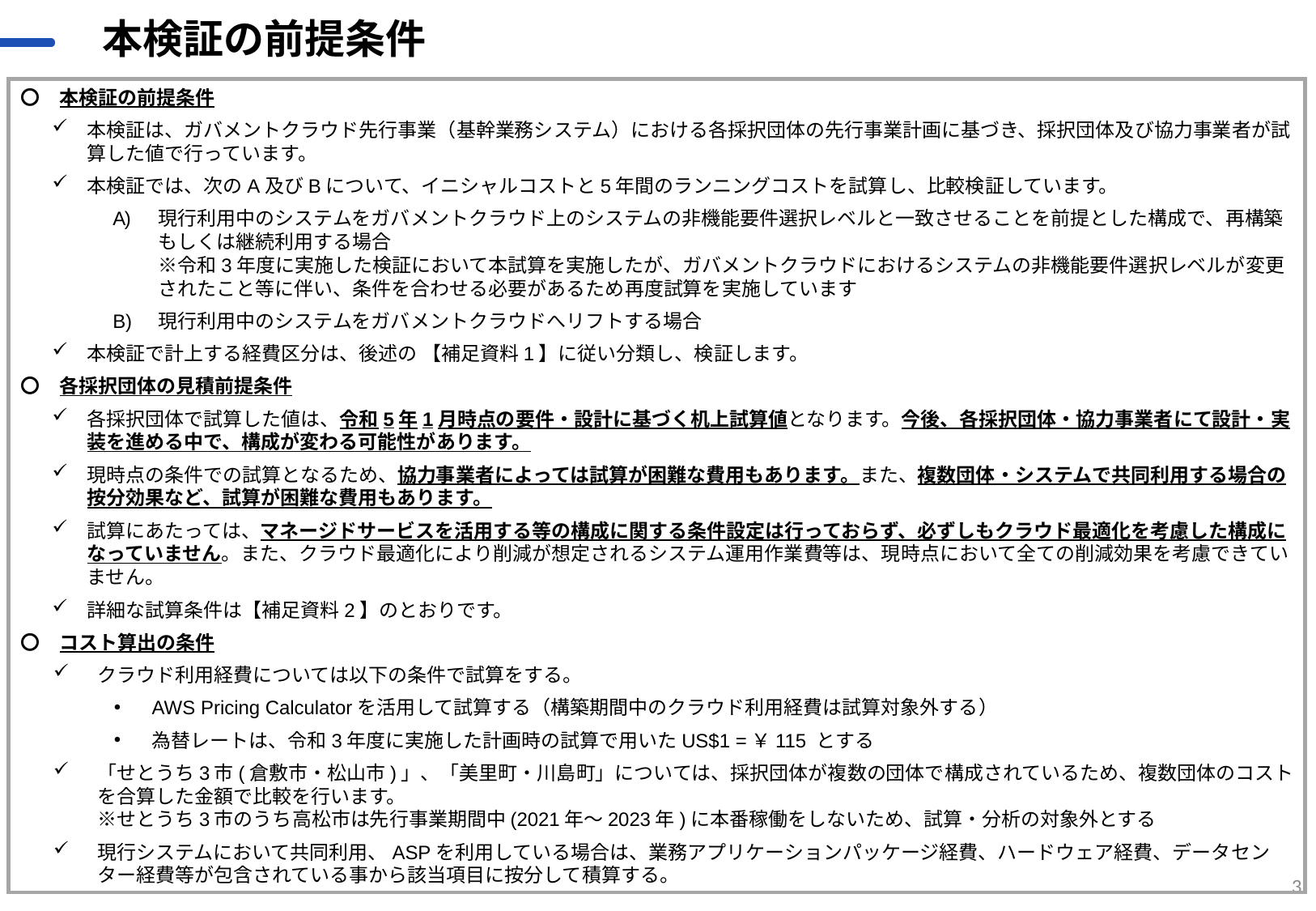

# 本検証の前提条件
〇　本検証の前提条件
本検証は、ガバメントクラウド先行事業（基幹業務システム）における各採択団体の先行事業計画に基づき、採択団体及び協力事業者が試算した値で行っています。
本検証では、次のA及びBについて、イニシャルコストと5年間のランニングコストを試算し、比較検証しています。
現行利用中のシステムをガバメントクラウド上のシステムの非機能要件選択レベルと一致させることを前提とした構成で、再構築もしくは継続利用する場合
※令和3年度に実施した検証において本試算を実施したが、ガバメントクラウドにおけるシステムの非機能要件選択レベルが変更されたこと等に伴い、条件を合わせる必要があるため再度試算を実施しています
現行利用中のシステムをガバメントクラウドへリフトする場合
本検証で計上する経費区分は、後述の 【補足資料1】に従い分類し、検証します。
〇　各採択団体の見積前提条件
各採択団体で試算した値は、令和5年1月時点の要件・設計に基づく机上試算値となります。今後、各採択団体・協力事業者にて設計・実装を進める中で、構成が変わる可能性があります。
現時点の条件での試算となるため、協力事業者によっては試算が困難な費用もあります。また、複数団体・システムで共同利用する場合の按分効果など、試算が困難な費用もあります。
試算にあたっては、マネージドサービスを活用する等の構成に関する条件設定は行っておらず、必ずしもクラウド最適化を考慮した構成になっていません。また、クラウド最適化により削減が想定されるシステム運用作業費等は、現時点において全ての削減効果を考慮できていません。
詳細な試算条件は【補足資料2】のとおりです。
〇　コスト算出の条件
クラウド利用経費については以下の条件で試算をする。
AWS Pricing Calculatorを活用して試算する（構築期間中のクラウド利用経費は試算対象外する）
為替レートは、令和3年度に実施した計画時の試算で用いたUS$1 =￥115 とする
「せとうち3市(倉敷市・松山市)」、「美里町・川島町」については、採択団体が複数の団体で構成されているため、複数団体のコストを合算した金額で比較を行います。
※せとうち3市のうち高松市は先行事業期間中(2021年～2023年)に本番稼働をしないため、試算・分析の対象外とする
現行システムにおいて共同利用、ASPを利用している場合は、業務アプリケーションパッケージ経費、ハードウェア経費、データセンター経費等が包含されている事から該当項目に按分して積算する。
3